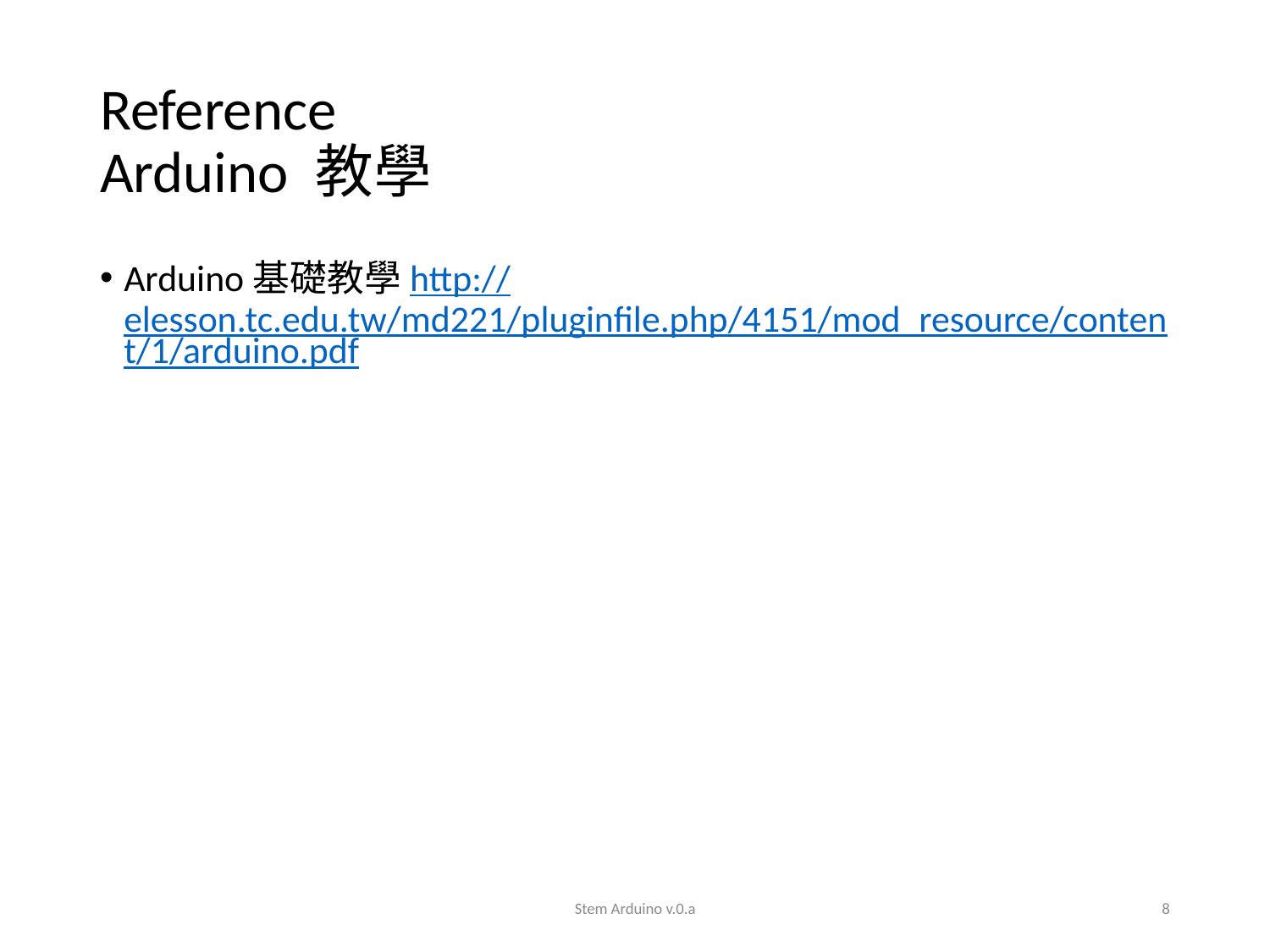

# Reference Arduino 教學
Arduino基礎教學http://elesson.tc.edu.tw/md221/pluginfile.php/4151/mod_resource/content/1/arduino.pdf

Stem Arduino v.0.a
8